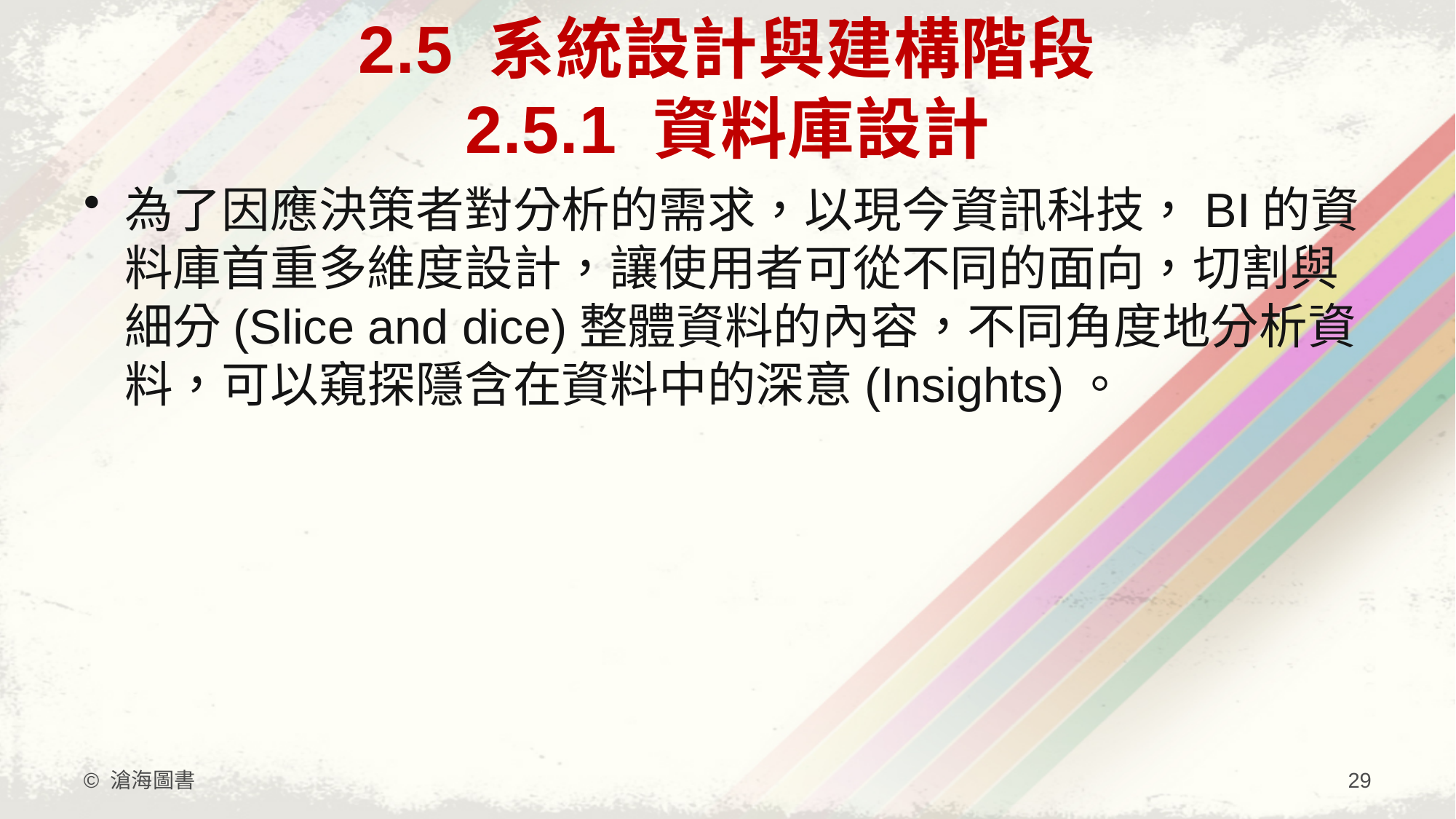

# 2.5 系統設計與建構階段 2.5.1 資料庫設計
為了因應決策者對分析的需求，以現今資訊科技，BI的資料庫首重多維度設計，讓使用者可從不同的面向，切割與細分(Slice and dice)整體資料的內容，不同角度地分析資料，可以窺探隱含在資料中的深意(Insights)。
© 滄海圖書

29